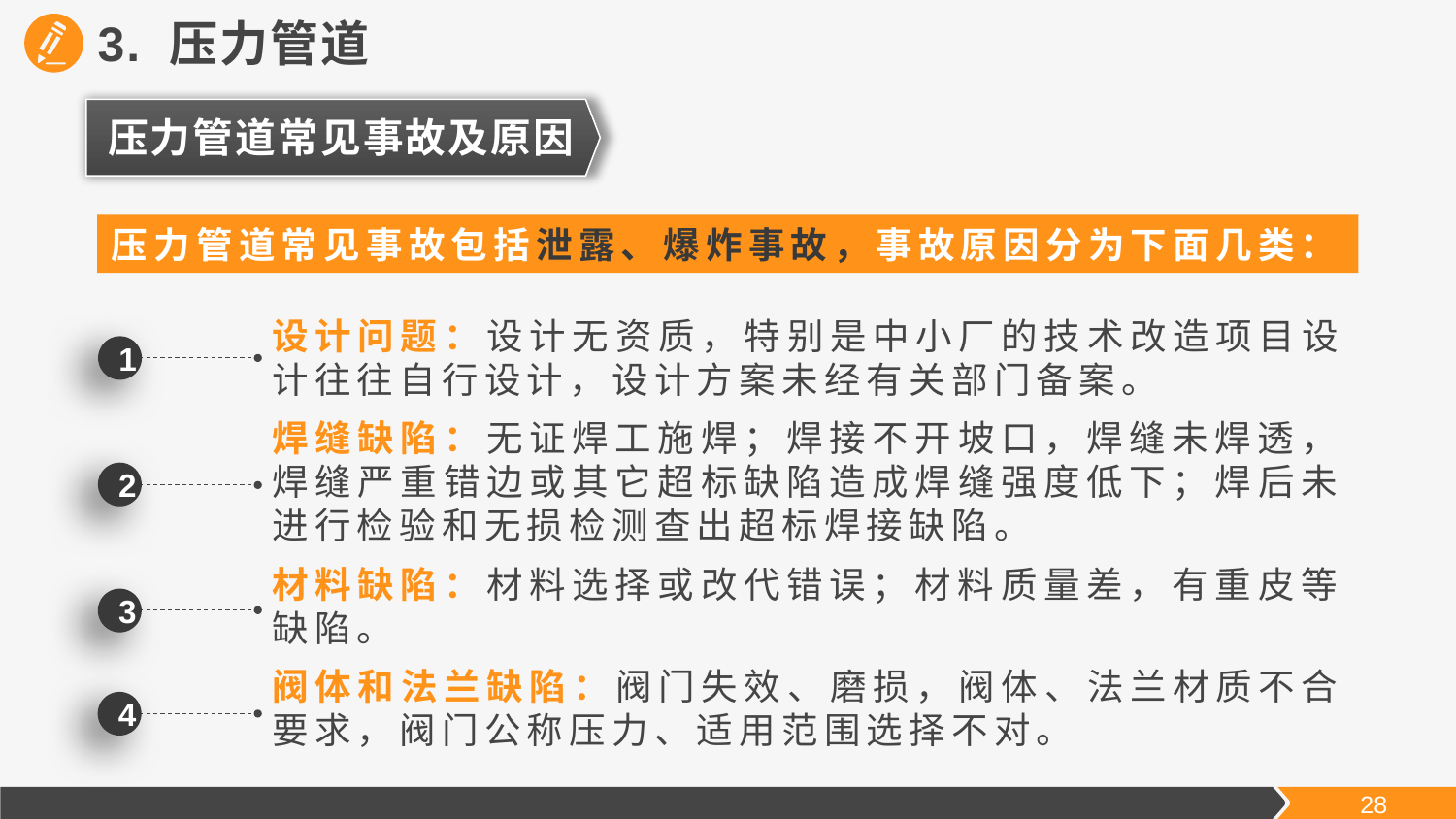

3. 压力管道

压力管道常见事故及原因
压力管道常见事故包括泄露、爆炸事故，事故原因分为下面几类：
设计问题：设计无资质，特别是中小厂的技术改造项目设计往往自行设计，设计方案未经有关部门备案。
1
2
3
4
焊缝缺陷：无证焊工施焊；焊接不开坡口，焊缝未焊透，焊缝严重错边或其它超标缺陷造成焊缝强度低下；焊后未进行检验和无损检测查出超标焊接缺陷。
材料缺陷：材料选择或改代错误；材料质量差，有重皮等缺陷。
阀体和法兰缺陷：阀门失效、磨损，阀体、法兰材质不合要求，阀门公称压力、适用范围选择不对。